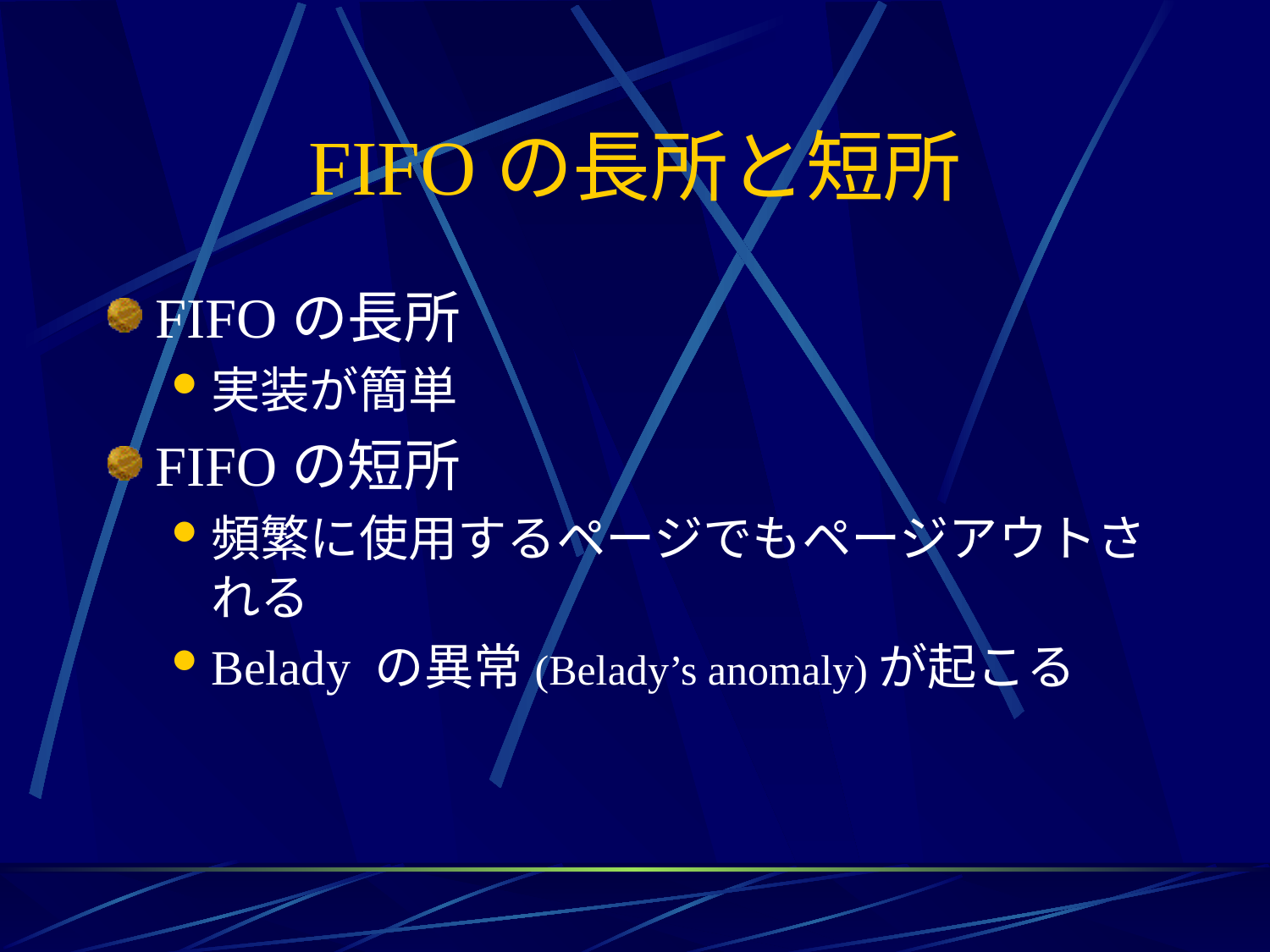

# FIFOの長所と短所
FIFOの長所
実装が簡単
FIFOの短所
頻繁に使用するページでもページアウトされる
Belady の異常(Belady’s anomaly)が起こる